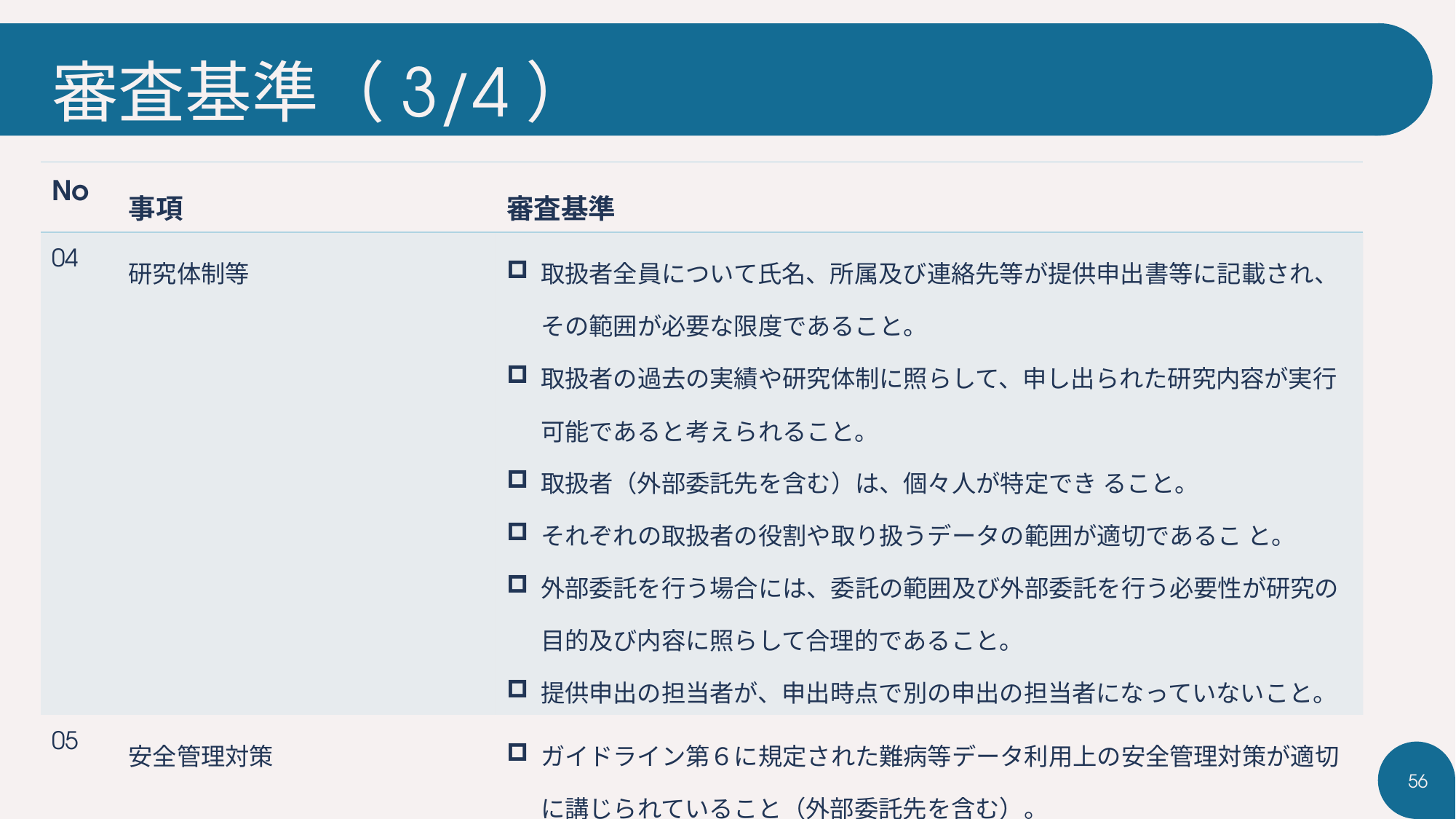

# 審査基準（3/4）
| No | 事項 | 審査基準 |
| --- | --- | --- |
| 04 | 研究体制等 | 取扱者全員について氏名、所属及び連絡先等が提供申出書等に記載され、 その範囲が必要な限度であること。 取扱者の過去の実績や研究体制に照らして、申し出られた研究内容が実行 可能であると考えられること。 取扱者（外部委託先を含む）は、個々人が特定でき ること。 それぞれの取扱者の役割や取り扱うデータの範囲が適切であるこ と。 外部委託を行う場合には、委託の範囲及び外部委託を行う必要性が研究の目的及び内容に照らして合理的であること。 提供申出の担当者が、申出時点で別の申出の担当者になっていないこと。 |
| 05 | 安全管理対策 | ガイドライン第６に規定された難病等データ利用上の安全管理対策が適切に講じられていること（外部委託先を含む）。 |
56